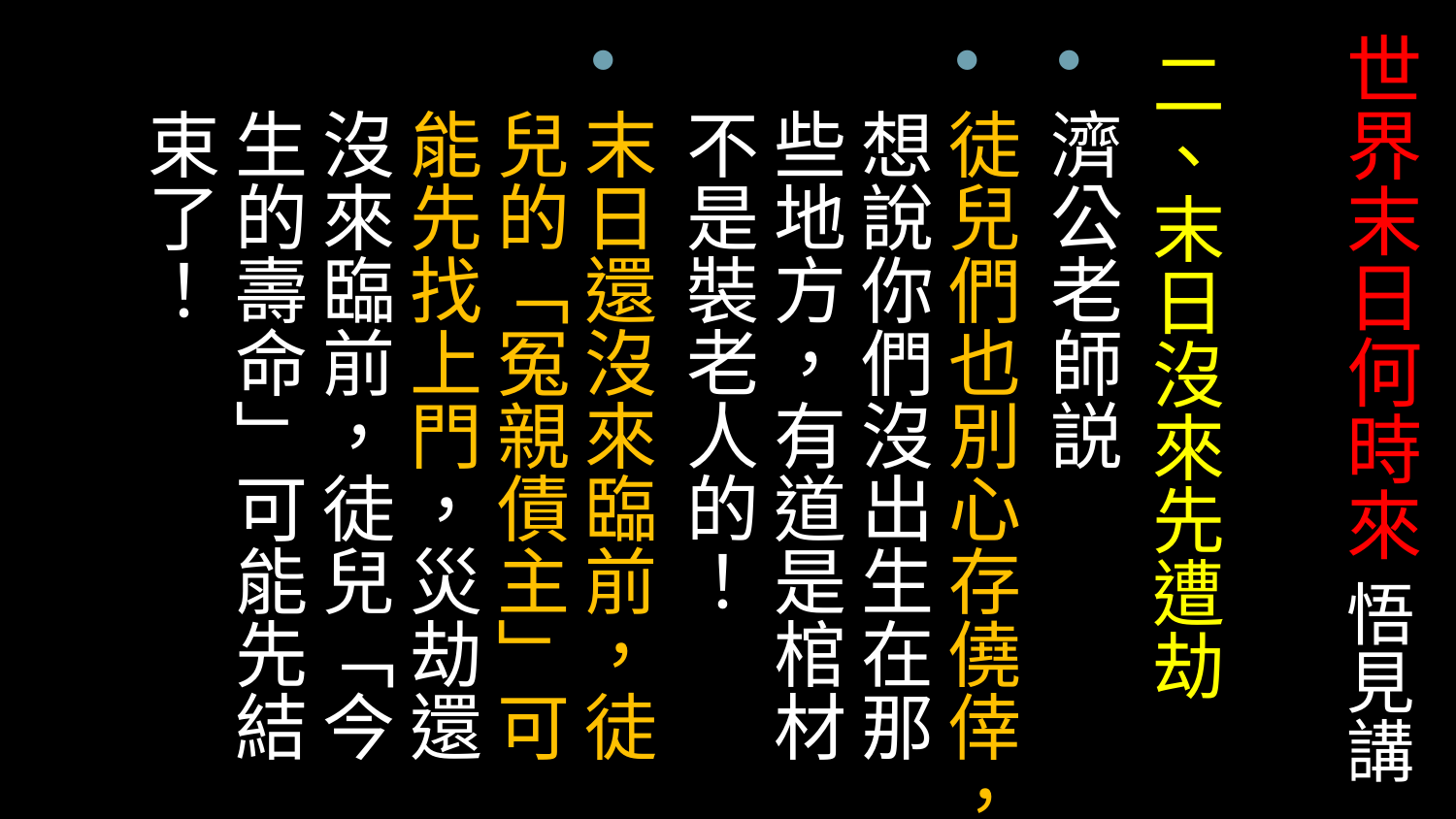

# 世界末日何時來 悟見講
二、末日沒來先遭劫
濟公老師説
徒兒們也別心存僥倖，想說你們沒出生在那些地方，有道是棺材不是裝老人的！
末日還沒來臨前，徒兒的「冤親債主」可能先找上門，災劫還沒來臨前，徒兒「今生的壽命」可能先結束了！